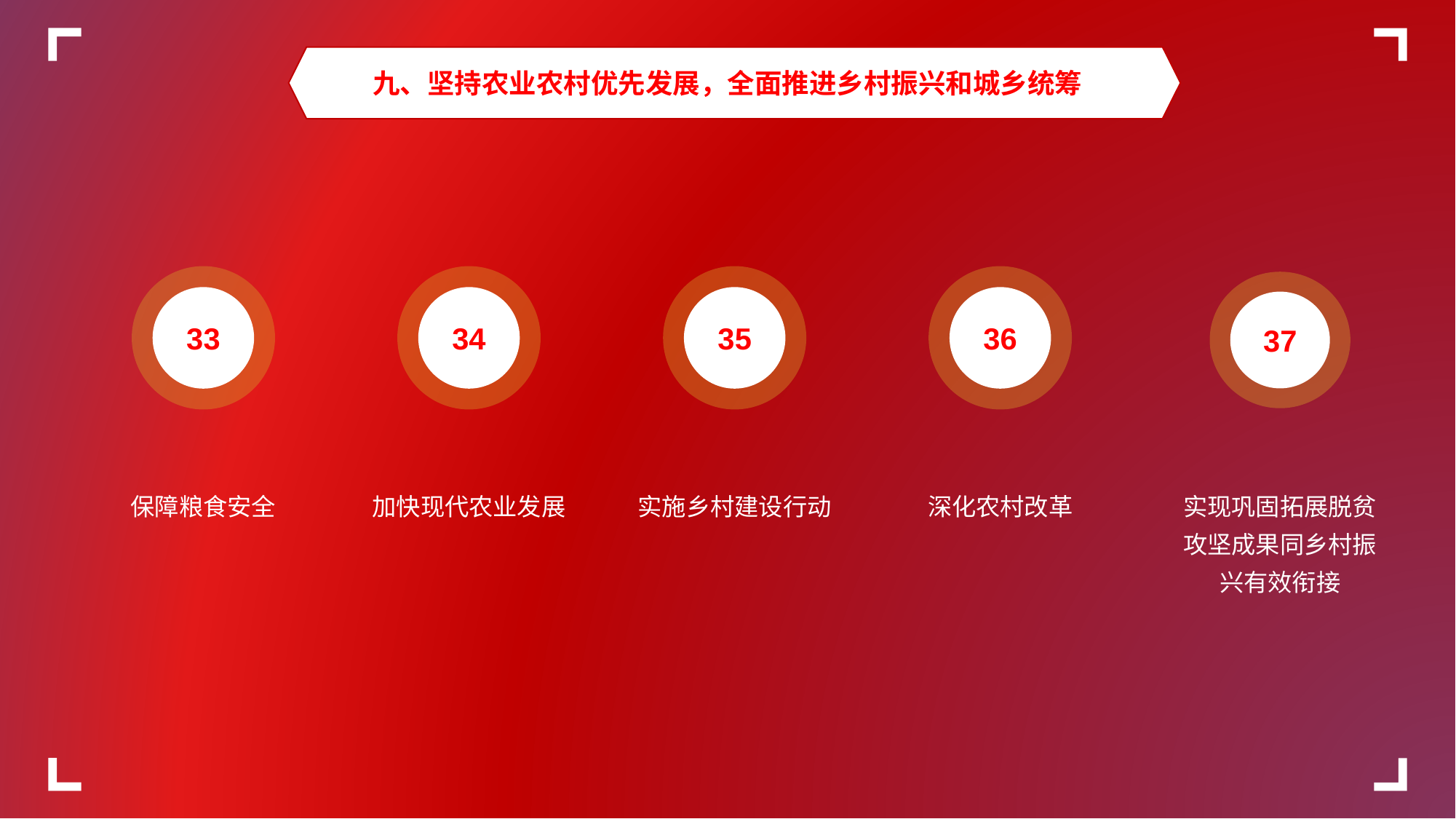

九、坚持农业农村优先发展，全面推进乡村振兴和城乡统筹

33
保障粮食安全

34
加快现代农业发展

35
实施乡村建设行动

36
深化农村改革

37
实现巩固拓展脱贫攻坚成果同乡村振兴有效衔接